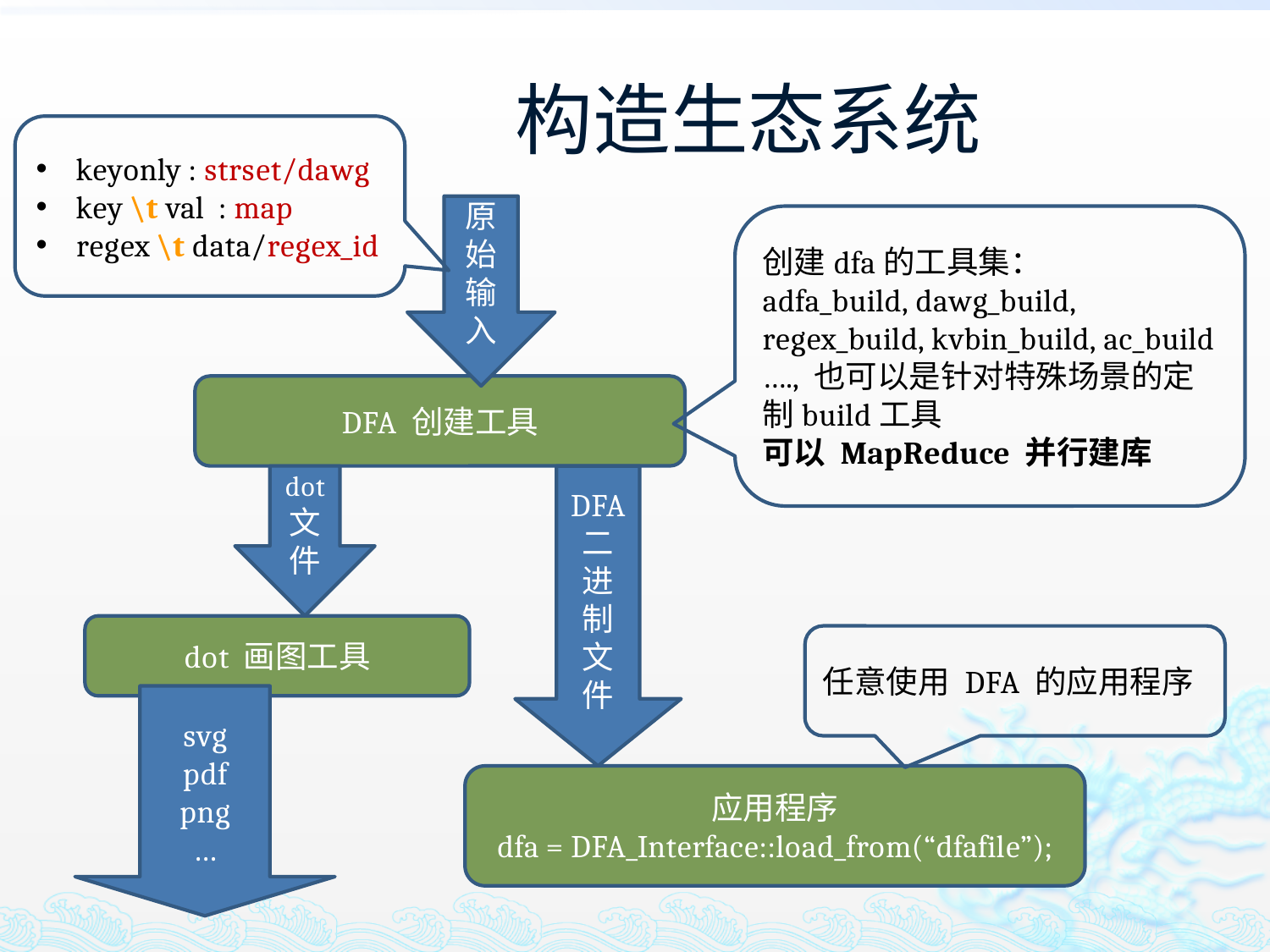

# 构造生态系统
keyonly : strset/dawg
key \t val  : map
regex \t data/regex_id
原始输入
创建dfa的工具集：
adfa_build, dawg_build, regex_build, kvbin_build, ac_build
…., 也可以是针对特殊场景的定制build工具
可以 MapReduce 并行建库
DFA 创建工具
dot
文件
DFA
二进制 文件
dot 画图工具
任意使用 DFA 的应用程序
svg
pdf
png
…
应用程序
dfa = DFA_Interface::load_from(“dfafile”);